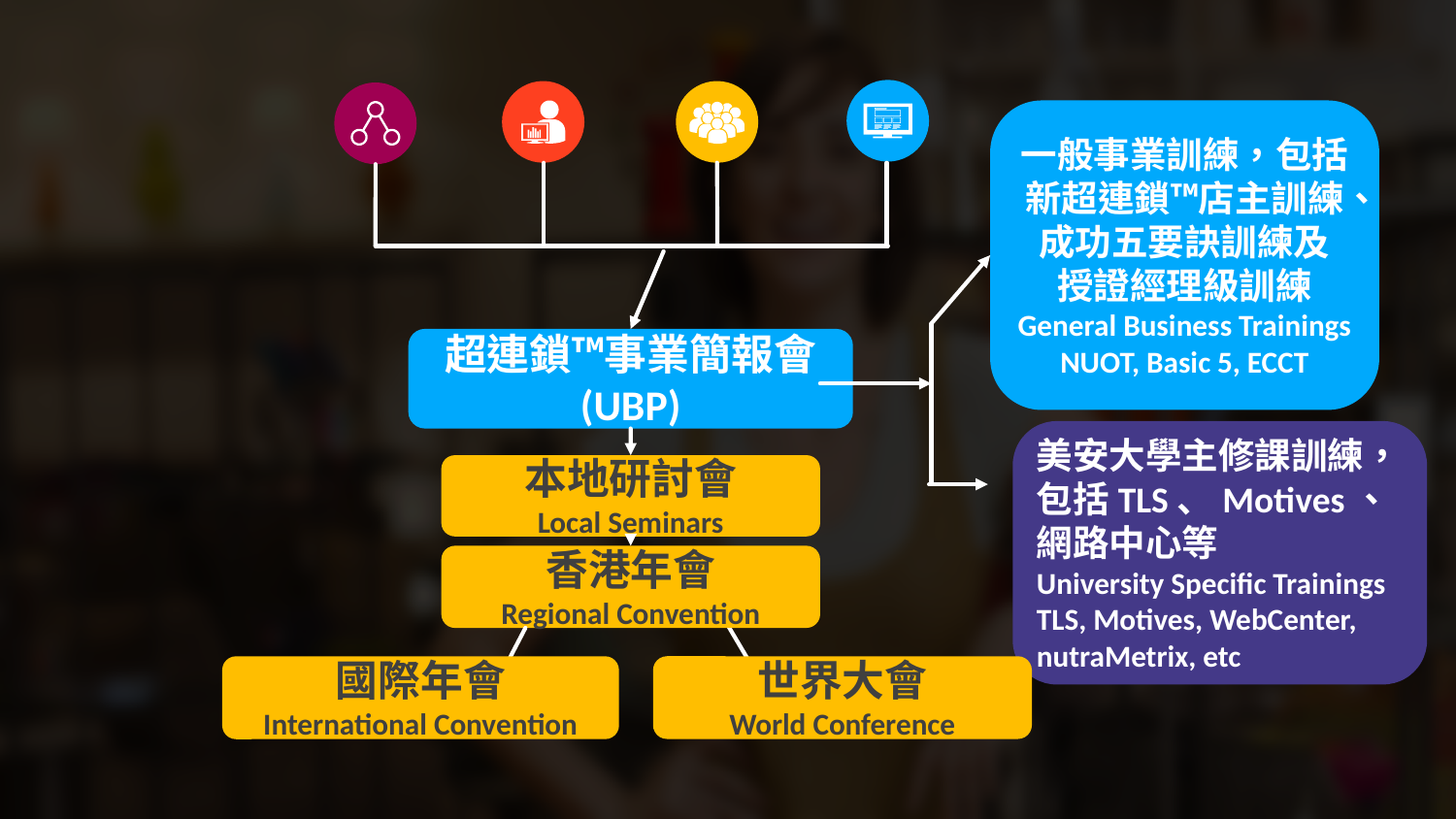

一般事業訓練，包括新超連鎖™店主訓練、成功五要訣訓練及
授證經理級訓練
General Business Trainings
NUOT, Basic 5, ECCT
超連鎖™事業簡報會 (UBP)
美安大學主修課訓練，包括TLS、Motives、網路中心等
University Specific Trainings
TLS, Motives, WebCenter, nutraMetrix, etc
本地研討會
Local Seminars
香港年會
Regional Convention
國際年會
International Convention
世界大會
World Conference